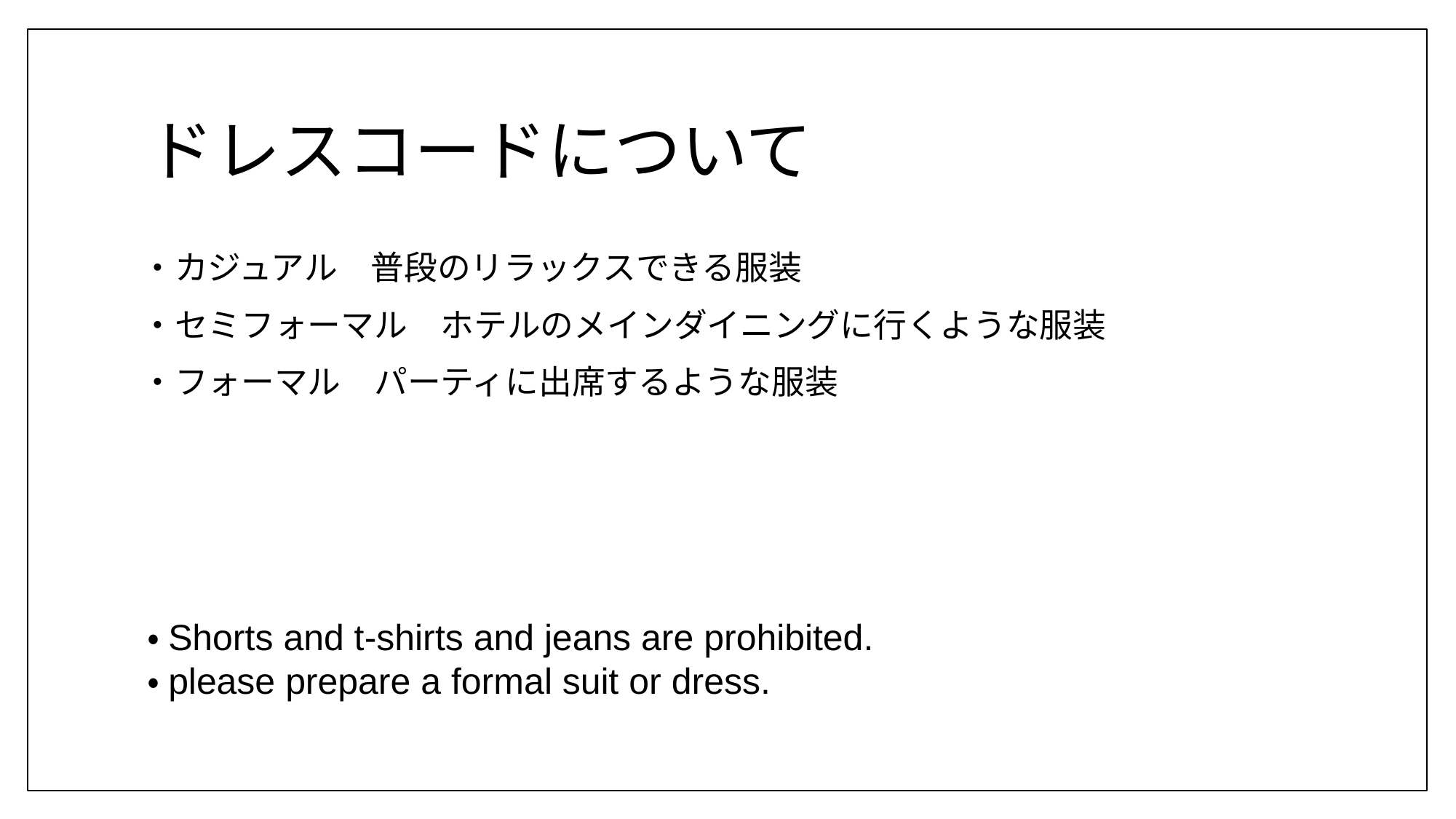

# ドレスコードについて
カジュアル　普段のリラックスできる服装
セミフォーマル　ホテルのメインダイニングに行くような服装
フォーマル　パーティに出席するような服装
・Shorts and t-shirts and jeans are prohibited.
・please prepare a formal suit or dress.